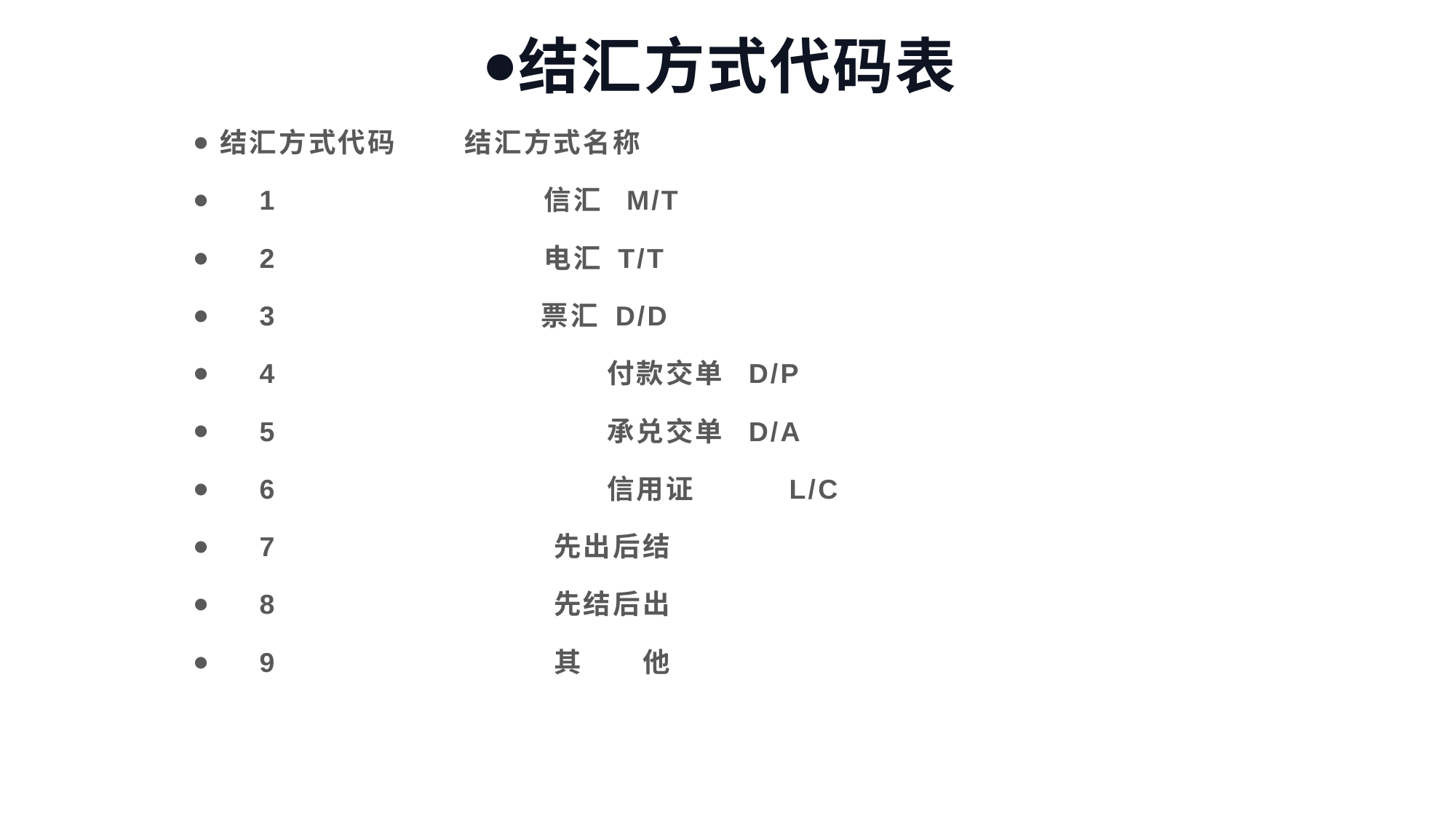

结汇方式代码表
结汇方式代码        结汇方式名称
    1 		          信汇  M/T
    2		          电汇 T/T
    3                          票汇 D/D
    4	                   付款交单  D/P
    5	                   承兑交单  D/A
    6	                   信用证	  L/C
    7		           先出后结
    8		           先结后出
    9		           其       他